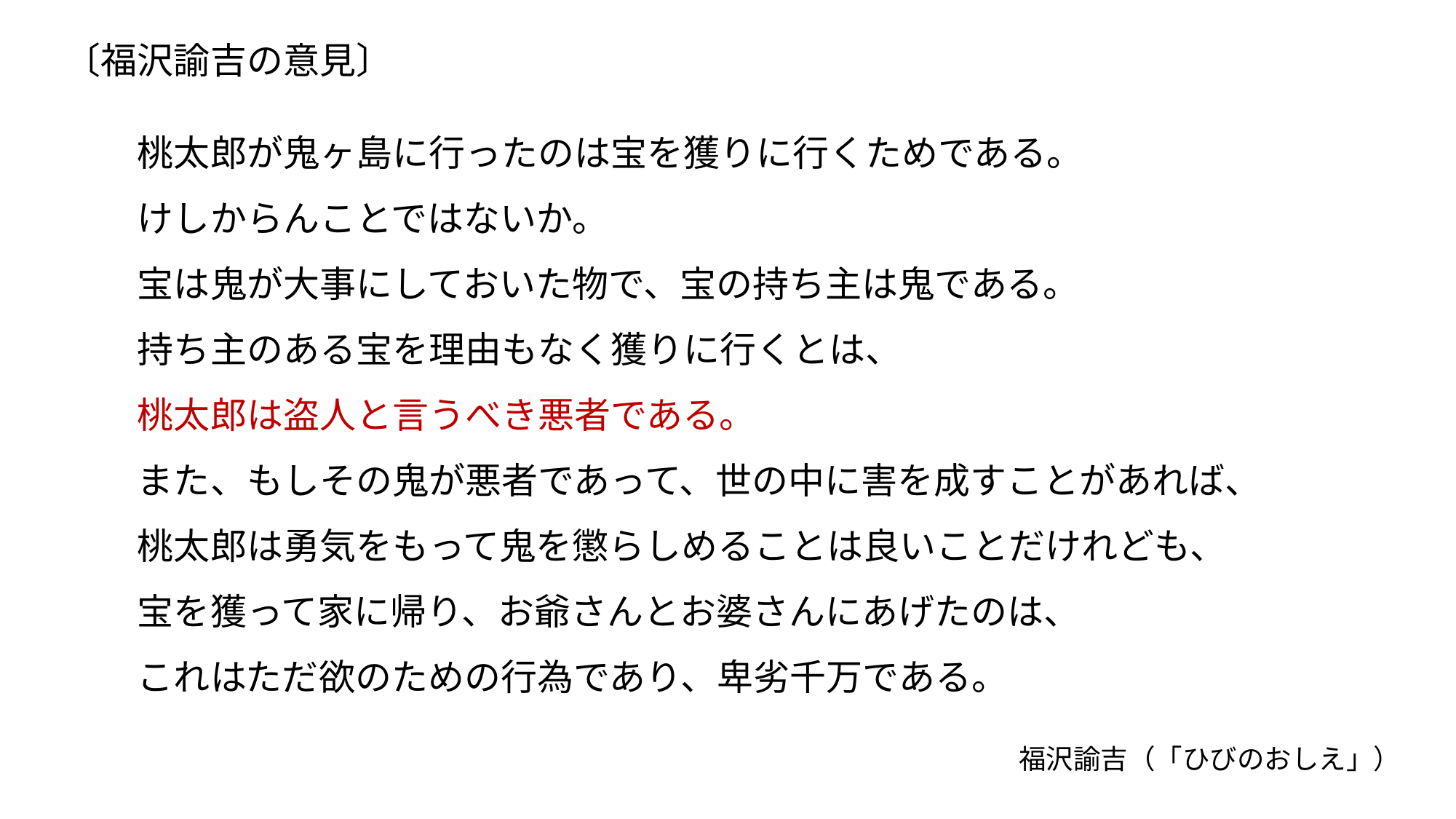

〔福沢諭吉の意見〕

　　桃太郎が鬼ヶ島に行ったのは宝を獲りに行くためである。
　　けしからんことではないか。
　　宝は鬼が大事にしておいた物で、宝の持ち主は鬼である。
　　持ち主のある宝を理由もなく獲りに行くとは、
　　桃太郎は盗人と言うべき悪者である。
　　また、もしその鬼が悪者であって、世の中に害を成すことがあれば、
　　桃太郎は勇気をもって鬼を懲らしめることは良いことだけれども、
　　宝を獲って家に帰り、お爺さんとお婆さんにあげたのは、
　　これはただ欲のための行為であり、卑劣千万である。

福沢諭吉（「ひびのおしえ」）